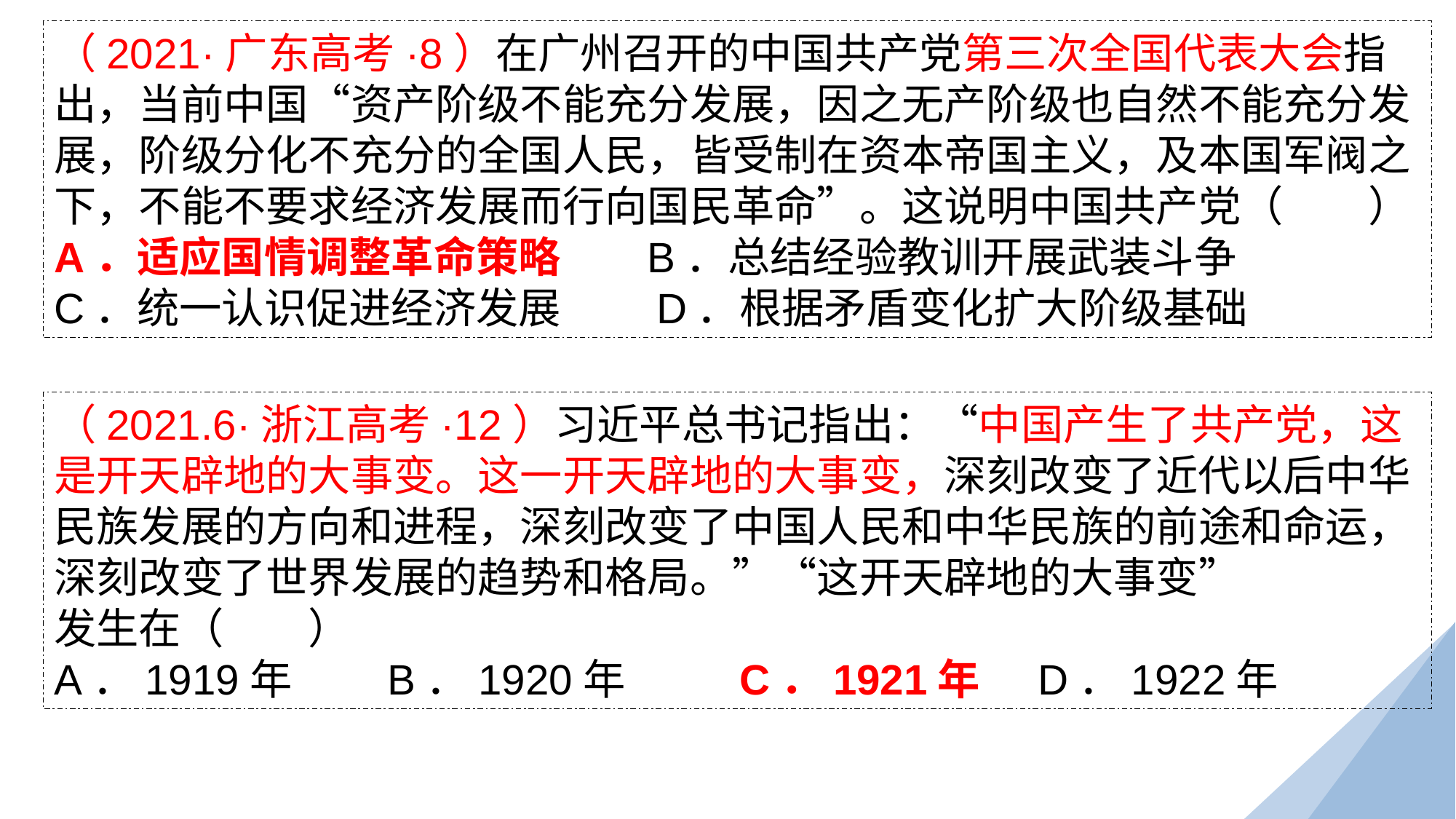

（2021·广东高考·8）在广州召开的中国共产党第三次全国代表大会指出，当前中国“资产阶级不能充分发展，因之无产阶级也自然不能充分发展，阶级分化不充分的全国人民，皆受制在资本帝国主义，及本国军阀之下，不能不要求经济发展而行向国民革命”。这说明中国共产党（　　）
A．适应国情调整革命策略        B．总结经验教训开展武装斗争
C．统一认识促进经济发展         D．根据矛盾变化扩大阶级基础
（2021.6·浙江高考·12）习近平总书记指出：“中国产生了共产党，这是开天辟地的大事变。这一开天辟地的大事变，深刻改变了近代以后中华民族发展的方向和进程，深刻改变了中国人民和中华民族的前途和命运，深刻改变了世界发展的趋势和格局。”“这开天辟地的大事变”
发生在（　　）
A．1919年         B．1920年           C．1921年     D．1922年
16